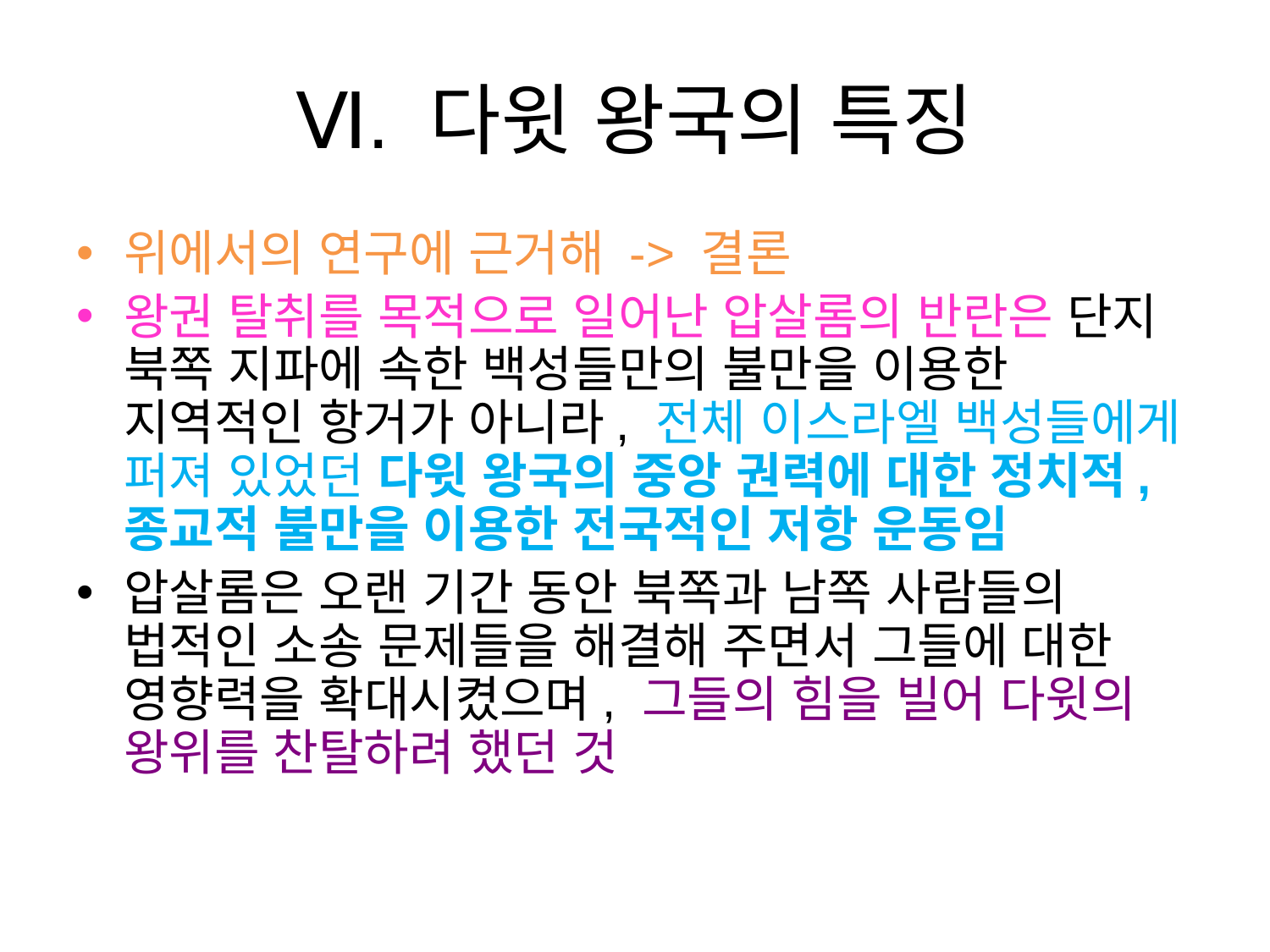

# Ⅵ. 다윗 왕국의 특징
위에서의 연구에 근거해 -> 결론
왕권 탈취를 목적으로 일어난 압살롬의 반란은 단지 북쪽 지파에 속한 백성들만의 불만을 이용한  지역적인 항거가 아니라, 전체 이스라엘 백성들에게 퍼져 있었던 다윗 왕국의 중앙 권력에 대한 정치적, 종교적 불만을 이용한 전국적인 저항 운동임
압살롬은 오랜 기간 동안 북쪽과 남쪽 사람들의 법적인 소송 문제들을 해결해 주면서 그들에 대한 영향력을 확대시켰으며, 그들의 힘을 빌어 다윗의 왕위를 찬탈하려 했던 것